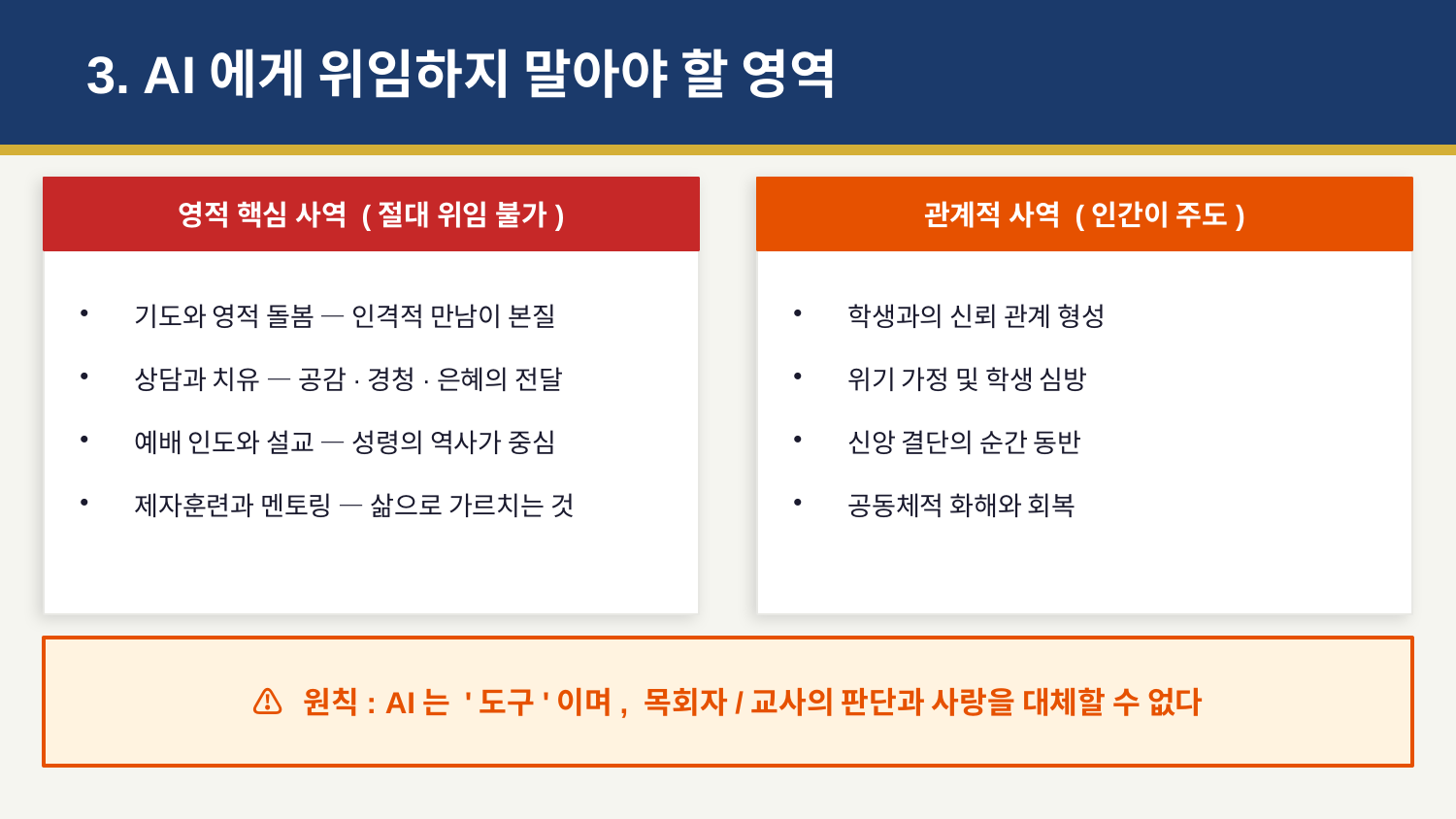

3. AI에게 위임하지 말아야 할 영역

영적 핵심 사역 (절대 위임 불가)
관계적 사역 (인간이 주도)
기도와 영적 돌봄 — 인격적 만남이 본질
상담과 치유 — 공감·경청·은혜의 전달
예배 인도와 설교 — 성령의 역사가 중심
제자훈련과 멘토링 — 삶으로 가르치는 것
학생과의 신뢰 관계 형성
위기 가정 및 학생 심방
신앙 결단의 순간 동반
공동체적 화해와 회복

⚠  원칙: AI는 '도구'이며, 목회자/교사의 판단과 사랑을 대체할 수 없다